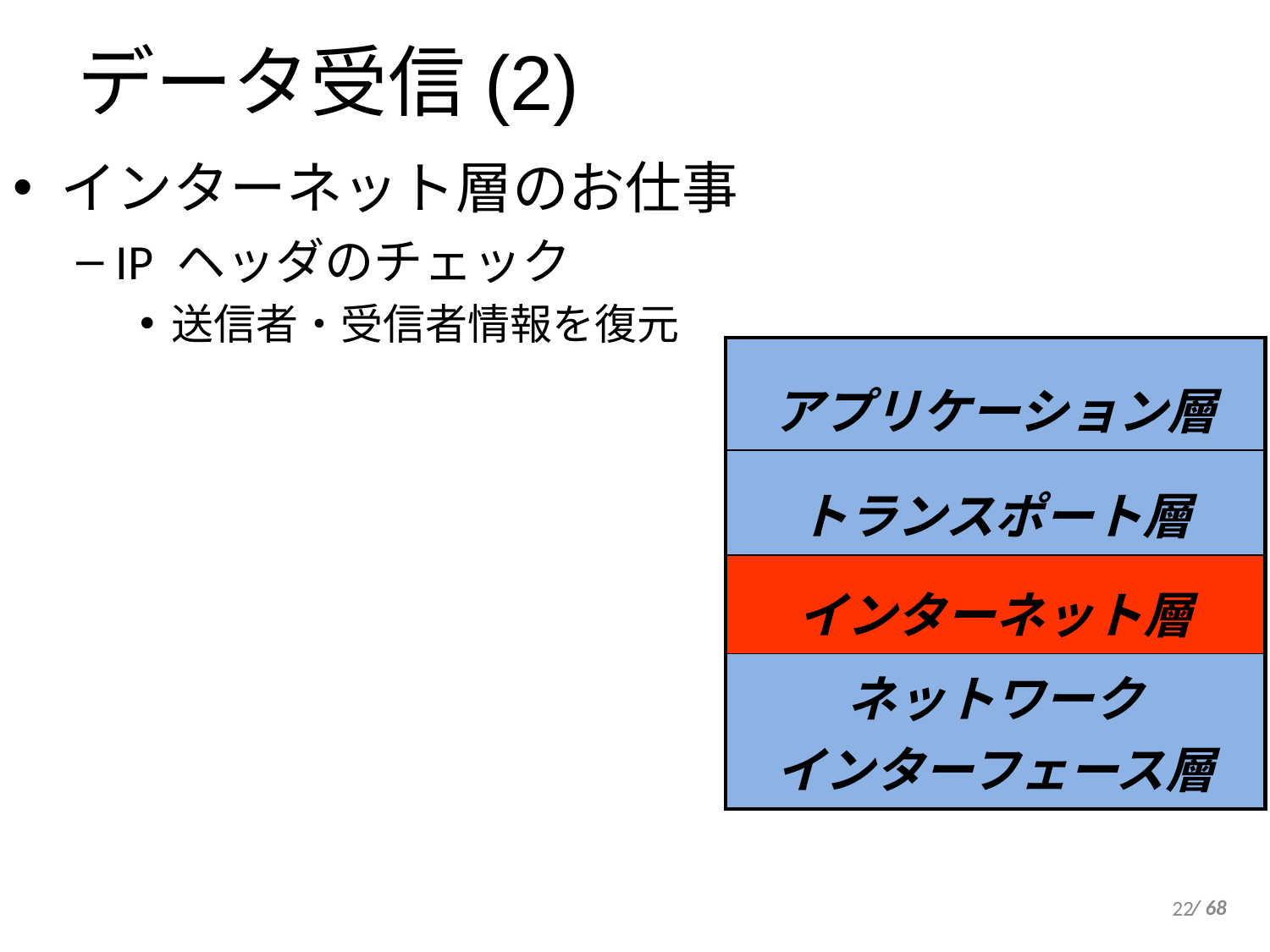

データ受信(2)
インターネット層のお仕事
IP ヘッダのチェック
送信者・受信者情報を復元
| アプリケーション層 |
| --- |
| トランスポート層 |
| インターネット層 |
| ネットワーク インターフェース層 |
22